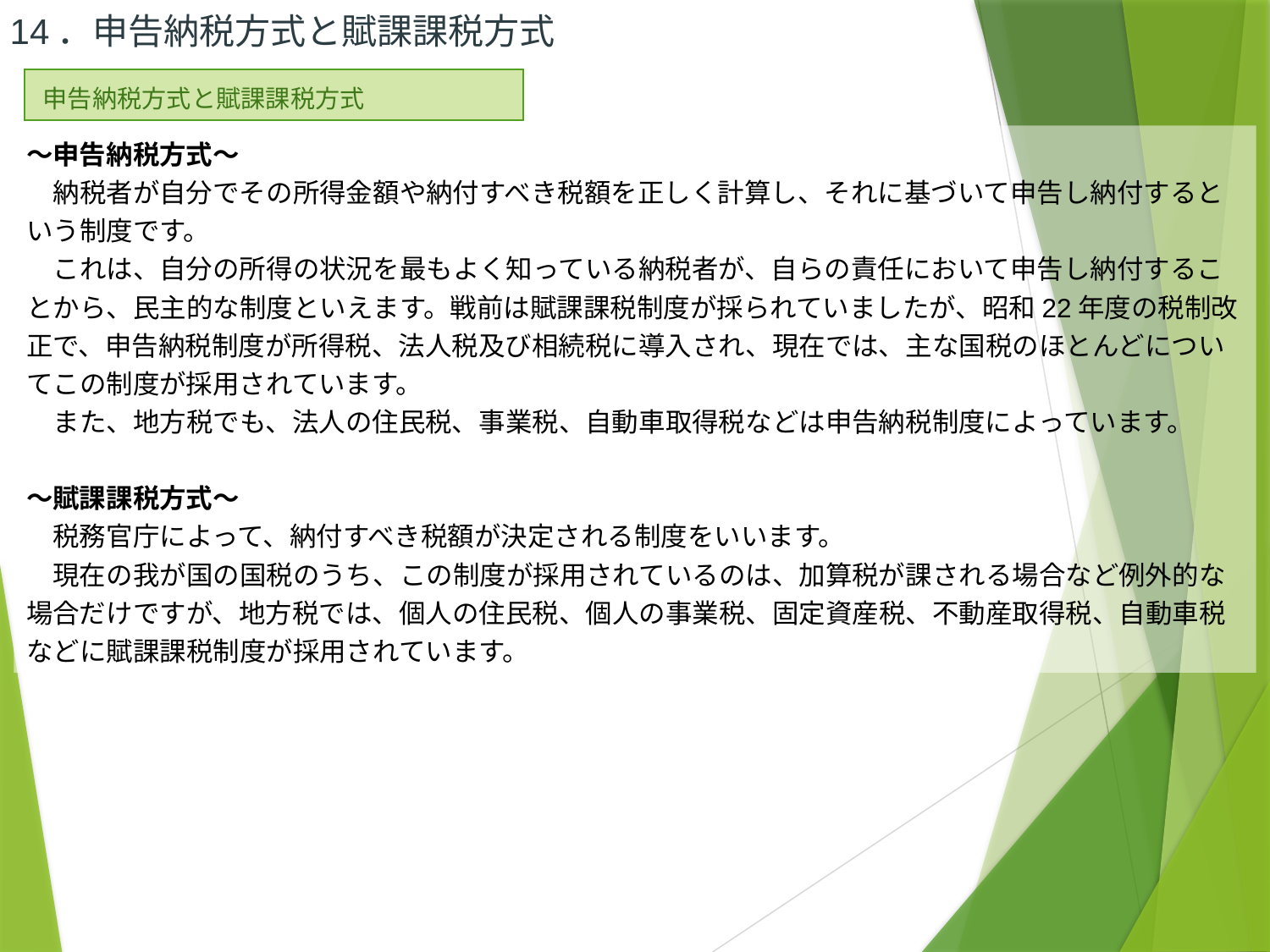

14．申告納税方式と賦課課税方式
| 申告納税方式と賦課課税方式 |
| --- |
～申告納税方式～
　納税者が自分でその所得金額や納付すべき税額を正しく計算し、それに基づいて申告し納付するという制度です。
　これは、自分の所得の状況を最もよく知っている納税者が、自らの責任において申告し納付することから、民主的な制度といえます。戦前は賦課課税制度が採られていましたが、昭和22年度の税制改正で、申告納税制度が所得税、法人税及び相続税に導入され、現在では、主な国税のほとんどについてこの制度が採用されています。
　また、地方税でも、法人の住民税、事業税、自動車取得税などは申告納税制度によっています。

～賦課課税方式～
　税務官庁によって、納付すべき税額が決定される制度をいいます。
　現在の我が国の国税のうち、この制度が採用されているのは、加算税が課される場合など例外的な場合だけですが、地方税では、個人の住民税、個人の事業税、固定資産税、不動産取得税、自動車税などに賦課課税制度が採用されています。